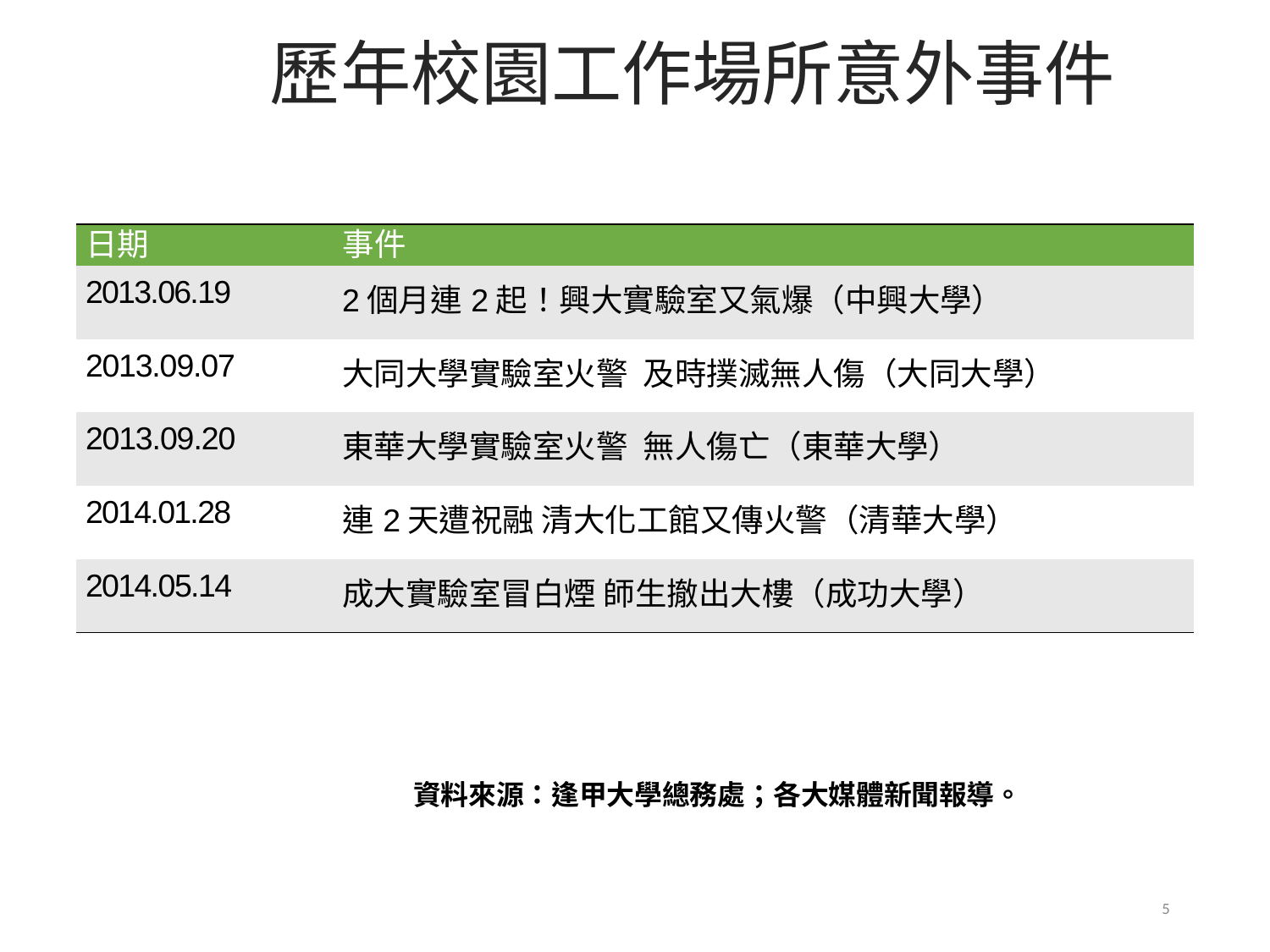

# 歷年校園工作場所意外事件
| 日期 | 事件 |
| --- | --- |
| 2013.06.19 | 2個月連2起！興大實驗室又氣爆（中興大學） |
| 2013.09.07 | 大同大學實驗室火警 及時撲滅無人傷（大同大學） |
| 2013.09.20 | 東華大學實驗室火警 無人傷亡（東華大學） |
| 2014.01.28 | 連2天遭祝融 清大化工館又傳火警（清華大學） |
| 2014.05.14 | 成大實驗室冒白煙 師生撤出大樓（成功大學） |

資料來源：逢甲大學總務處；各大媒體新聞報導。
5